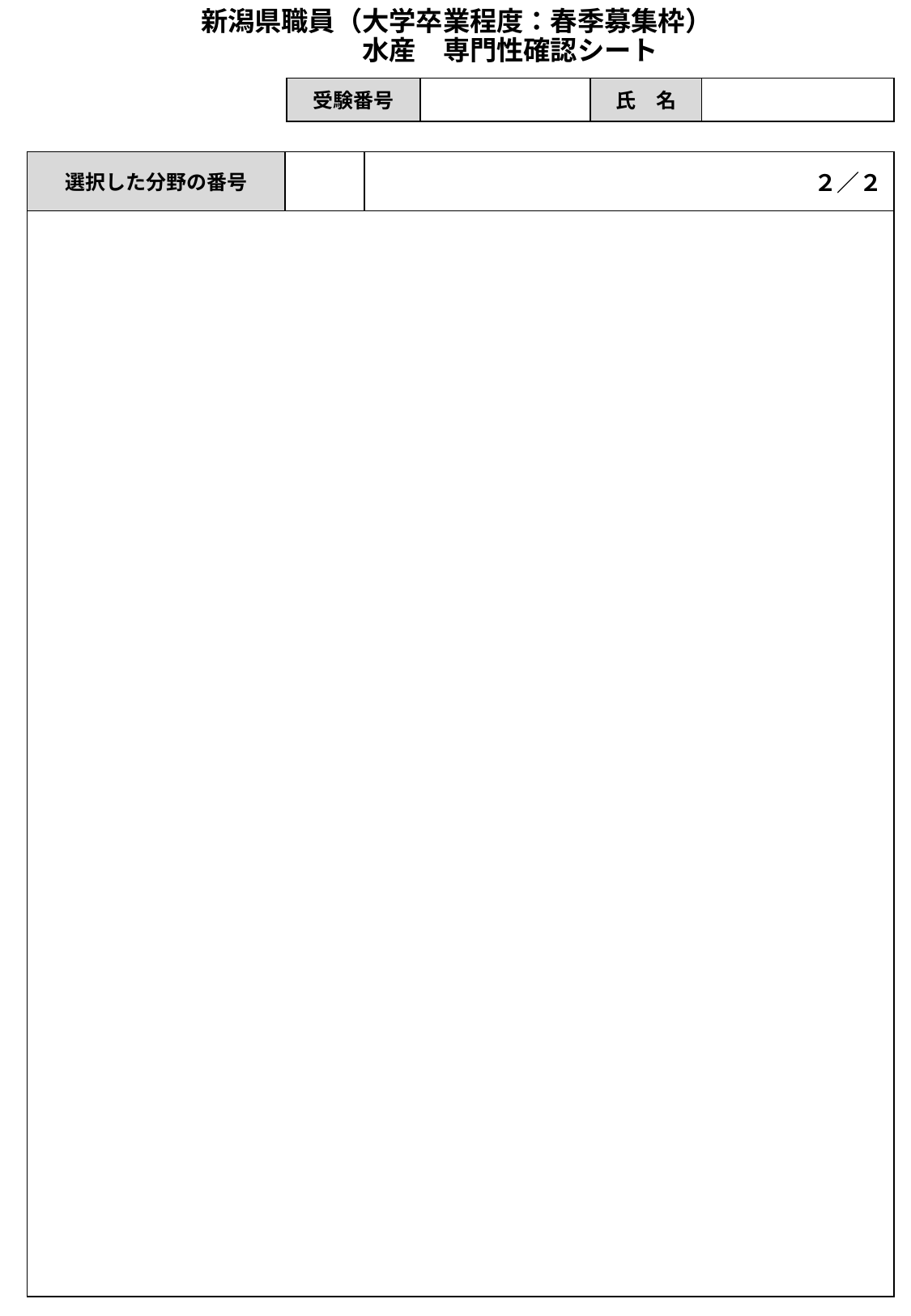

新潟県職員（大学卒業程度：春季募集枠）
　　　　水産　専門性確認シート
| 受験番号 |  | 氏　名 |  |
| --- | --- | --- | --- |
| 選択した分野の番号 |  | ２／２ |
| --- | --- | --- |
|  |  |  |